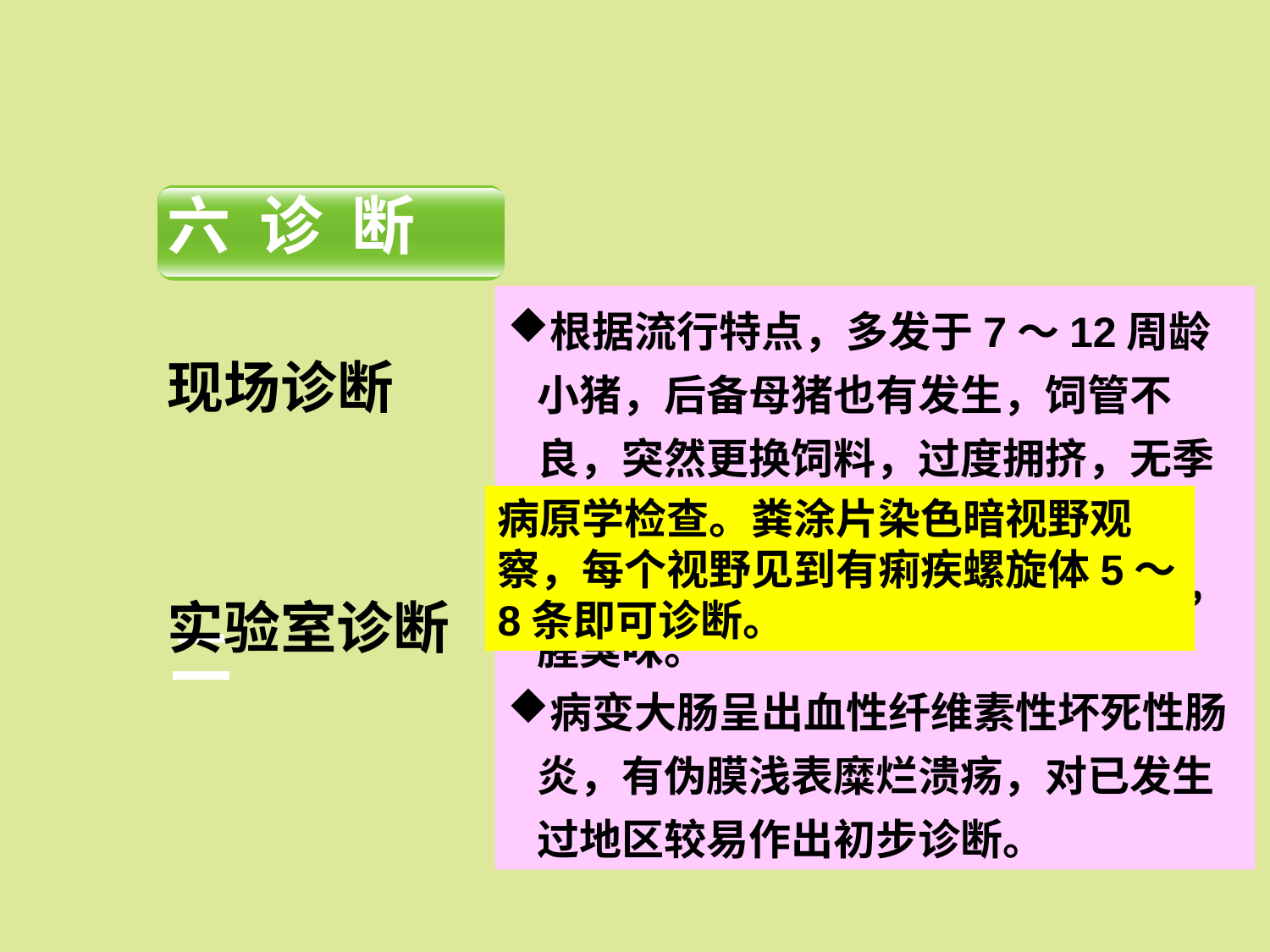

六  诊  断

根据流行特点，多发于7～12周龄小猪，后备母猪也有发生，饲管不良，突然更换饲料，过度拥挤，无季节性。
临床以排粘液性和血液为主的下痢，腥臭味。
病变大肠呈出血性纤维素性坏死性肠炎，有伪膜浅表糜烂溃疡，对已发生过地区较易作出初步诊断。
现场诊断
病原学检查。粪涂片染色暗视野观察，每个视野见到有痢疾螺旋体5～8条即可诊断。
实验室诊断
二